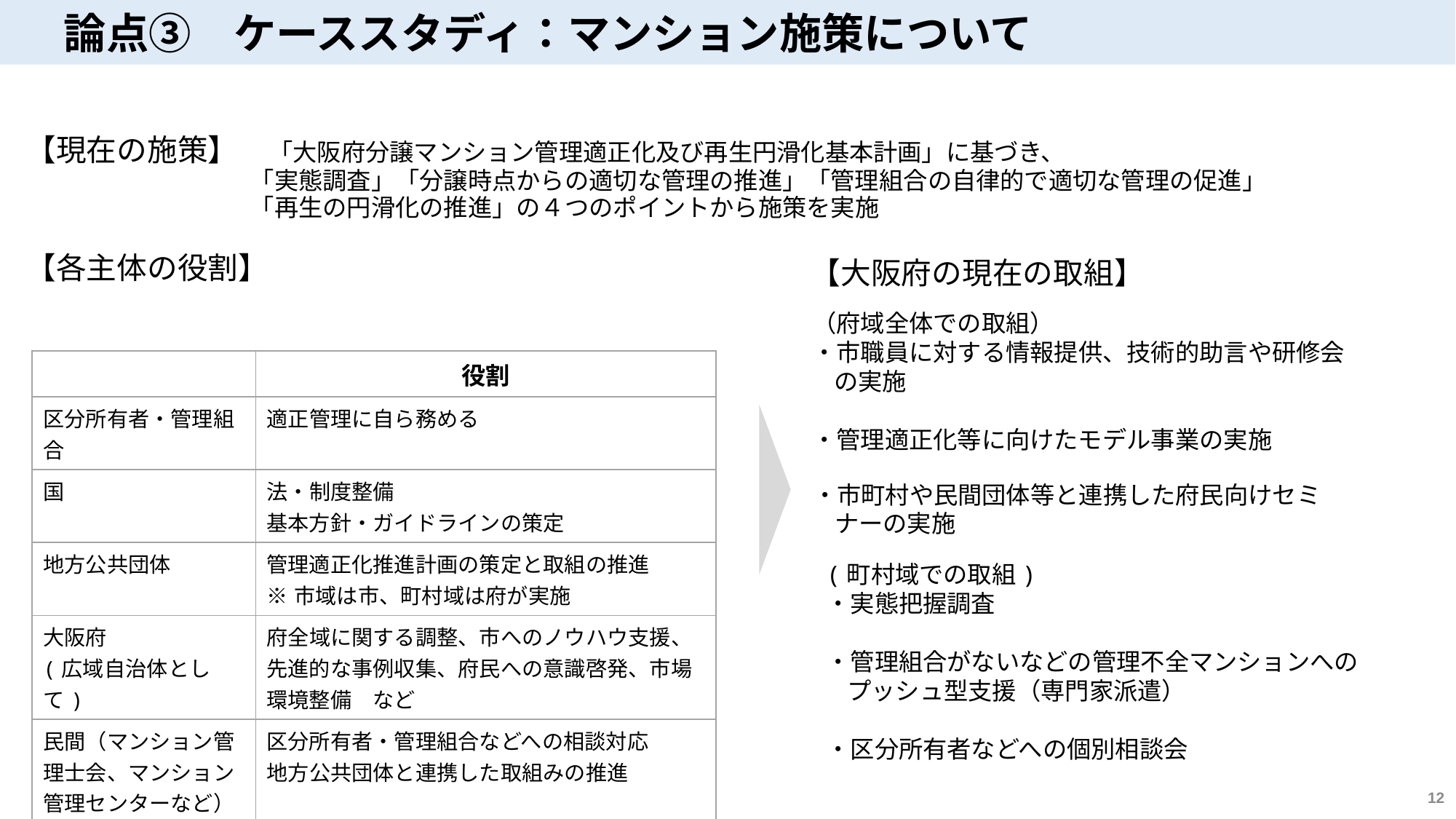

論点③　ケーススタディ：マンション施策について
【現在の施策】　「大阪府分譲マンション管理適正化及び再生円滑化基本計画」に基づき、
「実態調査」「分譲時点からの適切な管理の推進」「管理組合の自律的で適切な管理の促進」
「再生の円滑化の推進」の４つのポイントから施策を実施
【各主体の役割】
【大阪府の現在の取組】
（府域全体での取組）
・市職員に対する情報提供、技術的助言や研修会の実施

・管理適正化等に向けたモデル事業の実施
|  | 役割 |
| --- | --- |
| 区分所有者・管理組合 | 適正管理に自ら務める |
| 国 | 法・制度整備 基本方針・ガイドラインの策定 |
| 地方公共団体 | 管理適正化推進計画の策定と取組の推進 ※市域は市、町村域は府が実施 |
| 大阪府 (広域自治体として) | 府全域に関する調整、市へのノウハウ支援、先進的な事例収集、府民への意識啓発、市場環境整備　など |
| 民間（マンション管理士会、マンション管理センターなど） | 区分所有者・管理組合などへの相談対応 地方公共団体と連携した取組みの推進 |

・市町村や民間団体等と連携した府民向けセミナーの実施
(町村域での取組)
・実態把握調査

・管理組合がないなどの管理不全マンションへのプッシュ型支援（専門家派遣）

・区分所有者などへの個別相談会

12